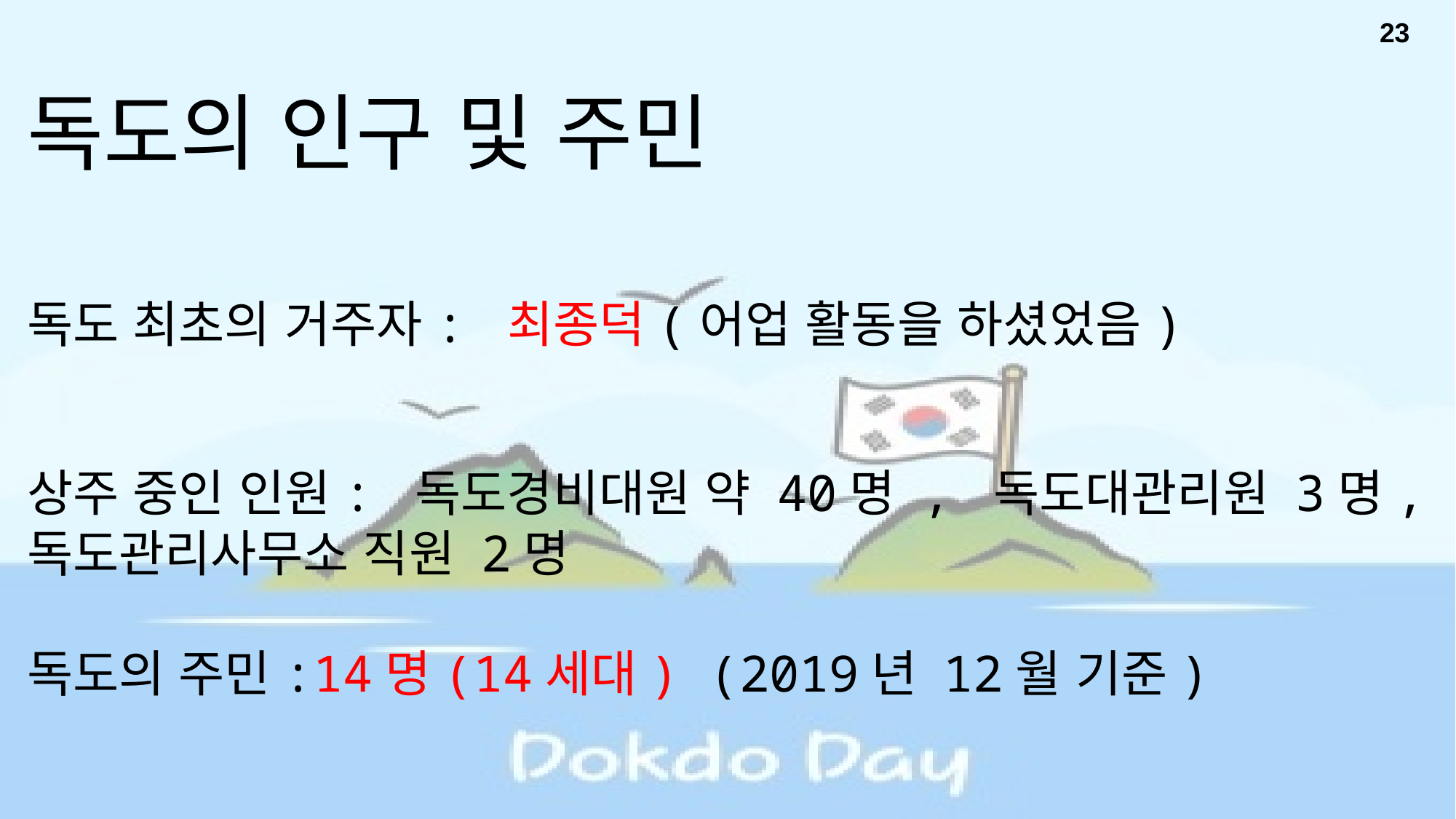

23

독도의 인구 및 주민
독도 최초의 거주자: 최종덕(어업 활동을 하셨었음)
상주 중인 인원: 독도경비대원 약 40명 , 독도대관리원 3명, 독도관리사무소 직원 2명

독도의 주민:14명(14세대) (2019년 12월 기준)